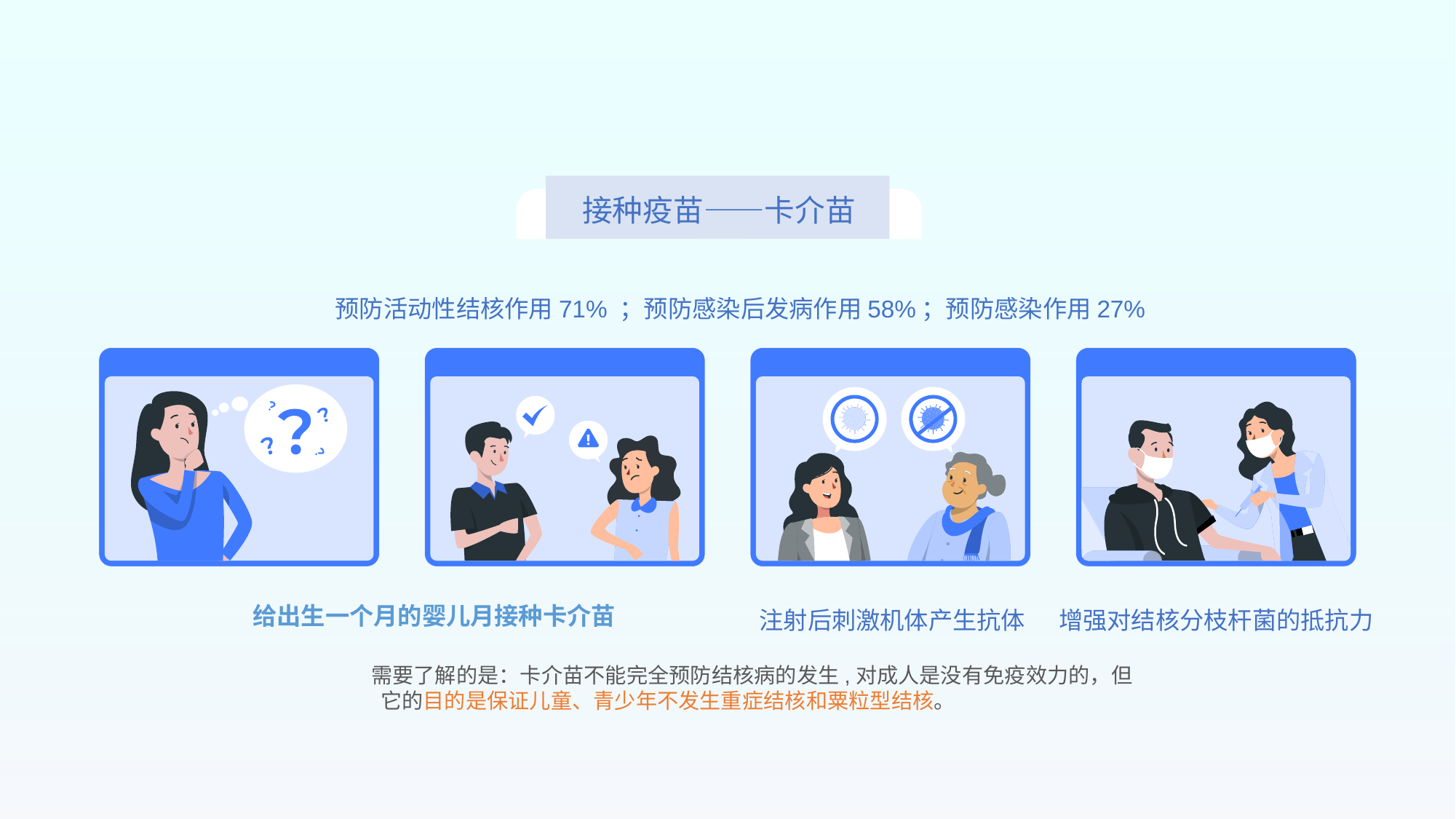

接种疫苗——卡介苗
预防活动性结核作用71% ；预防感染后发病作用58%；预防感染作用27%

给出生一个月的婴儿月接种卡介苗
注射后刺激机体产生抗体
增强对结核分枝杆菌的抵抗力
需要了解的是：卡介苗不能完全预防结核病的发生,对成人是没有免疫效力的，但   它的目的是保证儿童、青少年不发生重症结核和粟粒型结核。